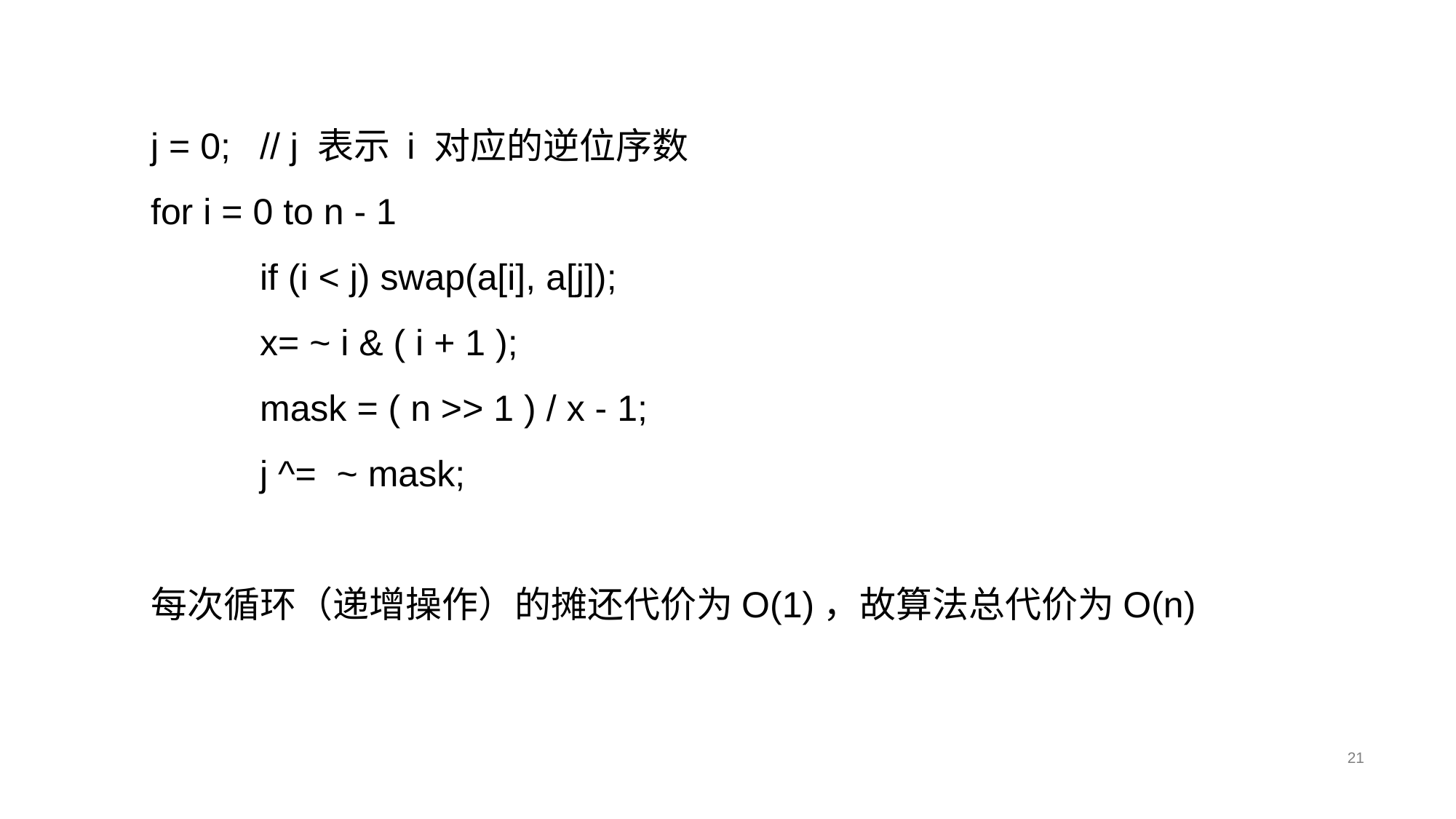

j = 0; 	// j 表示 i 对应的逆位序数
for i = 0 to n - 1
	if (i < j) swap(a[i], a[j]);
	x= ~ i & ( i + 1 );
	mask = ( n >> 1 ) / x - 1;
	j ^=  ~ mask;

每次循环（递增操作）的摊还代价为O(1)，故算法总代价为O(n)
21